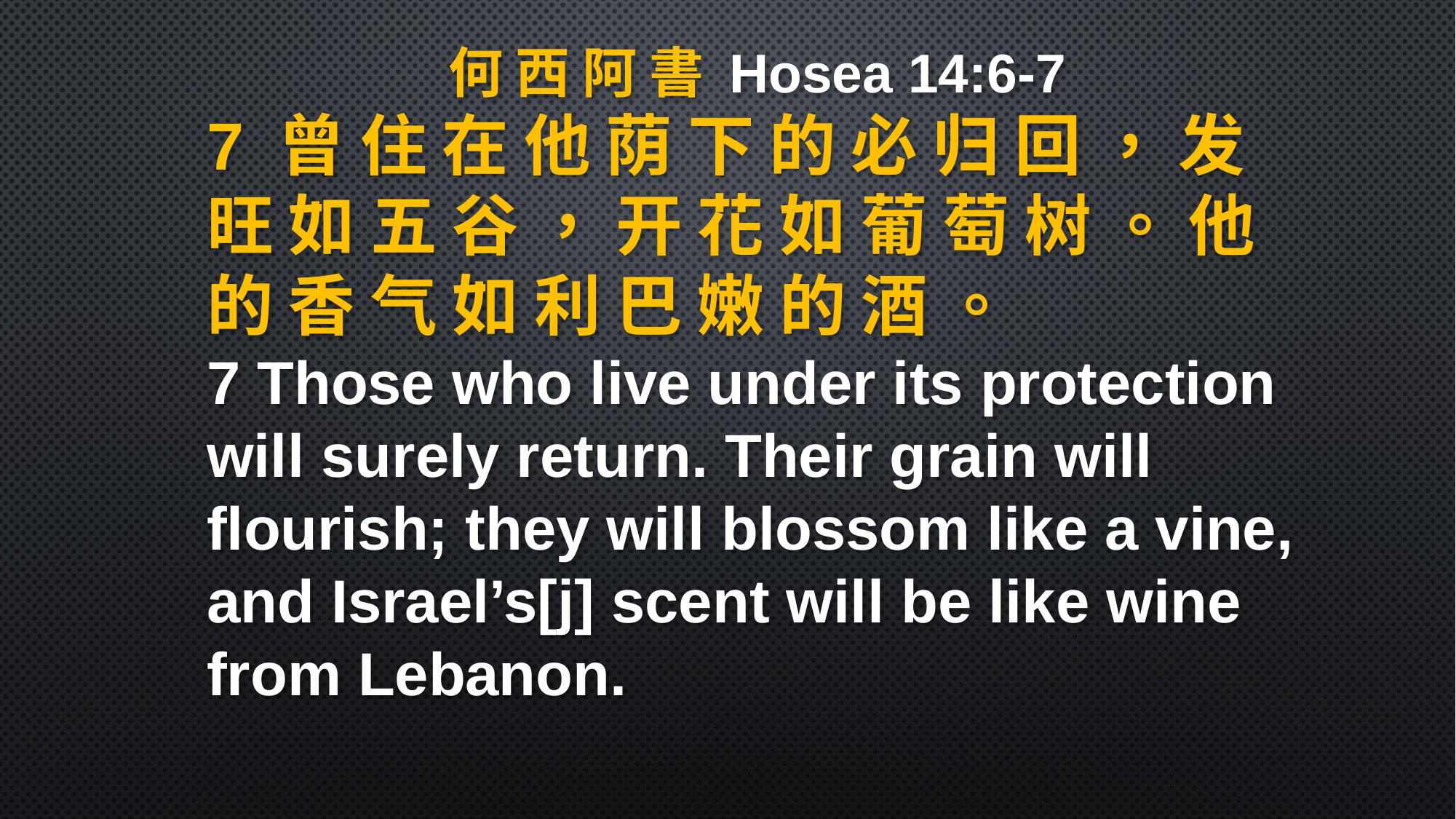

何 西 阿 書 Hosea 14:6-7
7 曾 住 在 他 荫 下 的 必 归 回 ， 发 旺 如 五 谷 ， 开 花 如 葡 萄 树 。 他 的 香 气 如 利 巴 嫩 的 酒 。
7 Those who live under its protection will surely return. Their grain will flourish; they will blossom like a vine, and Israel’s[j] scent will be like wine from Lebanon.